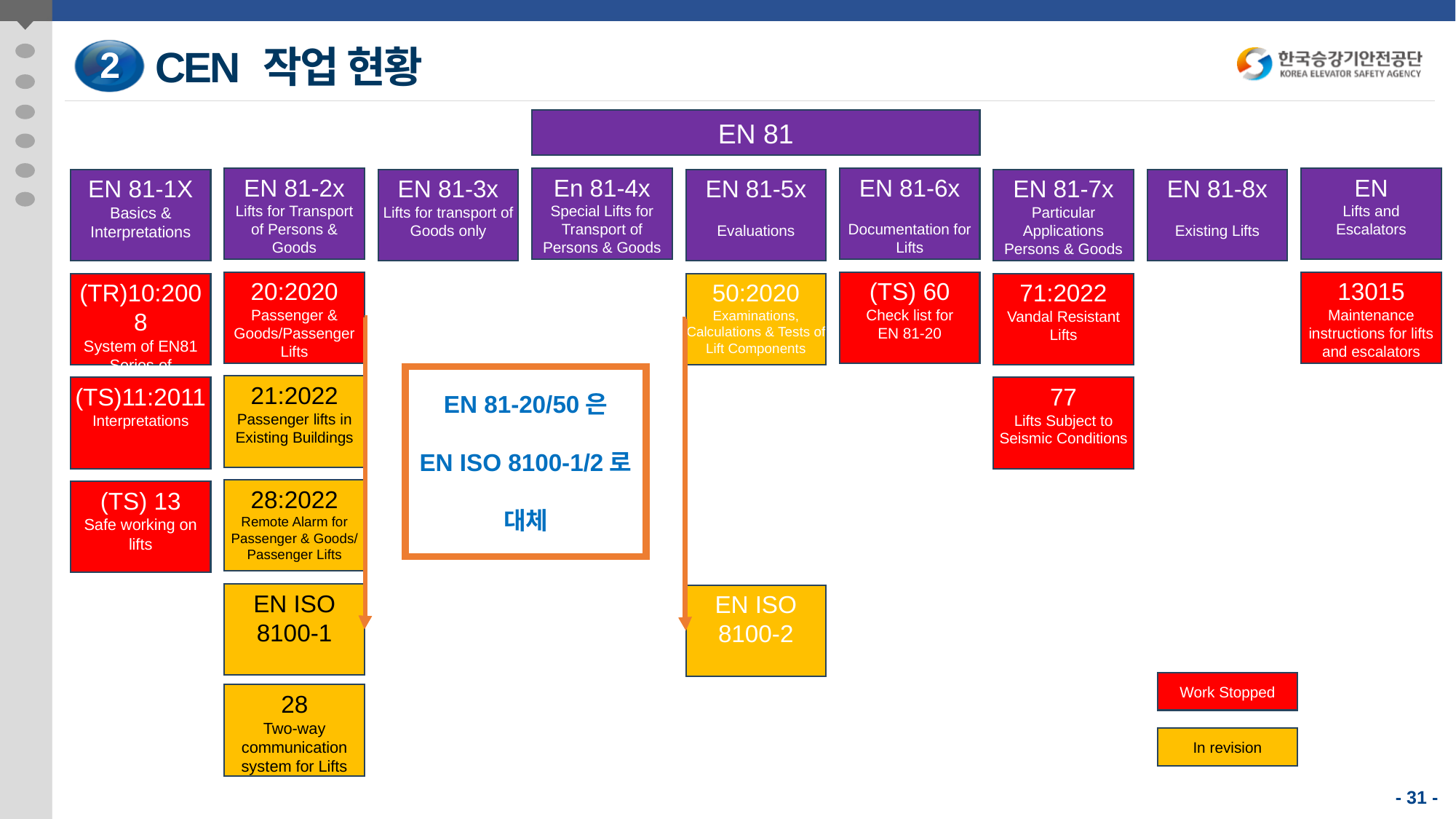

CEN 작업 현황
2
EN 81
EN
Lifts and Escalators
EN 81-6x

Documentation for Lifts
EN 81-2x
Lifts for Transport of Persons & Goods
En 81-4x
Special Lifts for Transport of Persons & Goods
EN 81-1X
Basics & Interpretations
EN 81-8x

Existing Lifts
EN 81-5x

Evaluations
EN 81-7x
Particular Applications Persons & Goods
EN 81-3x
Lifts for transport of Goods only
13015
Maintenance instructions for lifts and escalators
(TS) 60
Check list for
EN 81-20
20:2020
Passenger & Goods/Passenger Lifts
(TR)10:2008
System of EN81 Series of Standards
50:2020
Examinations, Calculations & Tests of Lift Components
71:2022
Vandal Resistant Lifts
EN 81-20/50은

EN ISO 8100-1/2로

대체
21:2022
Passenger lifts in Existing Buildings
(TS)11:2011
Interpretations
77
Lifts Subject to Seismic Conditions
28:2022
Remote Alarm for Passenger & Goods/Passenger Lifts
(TS) 13
Safe working on lifts
EN ISO 8100-1
EN ISO 8100-2
Work Stopped
28
Two-way communication system for Lifts
In revision